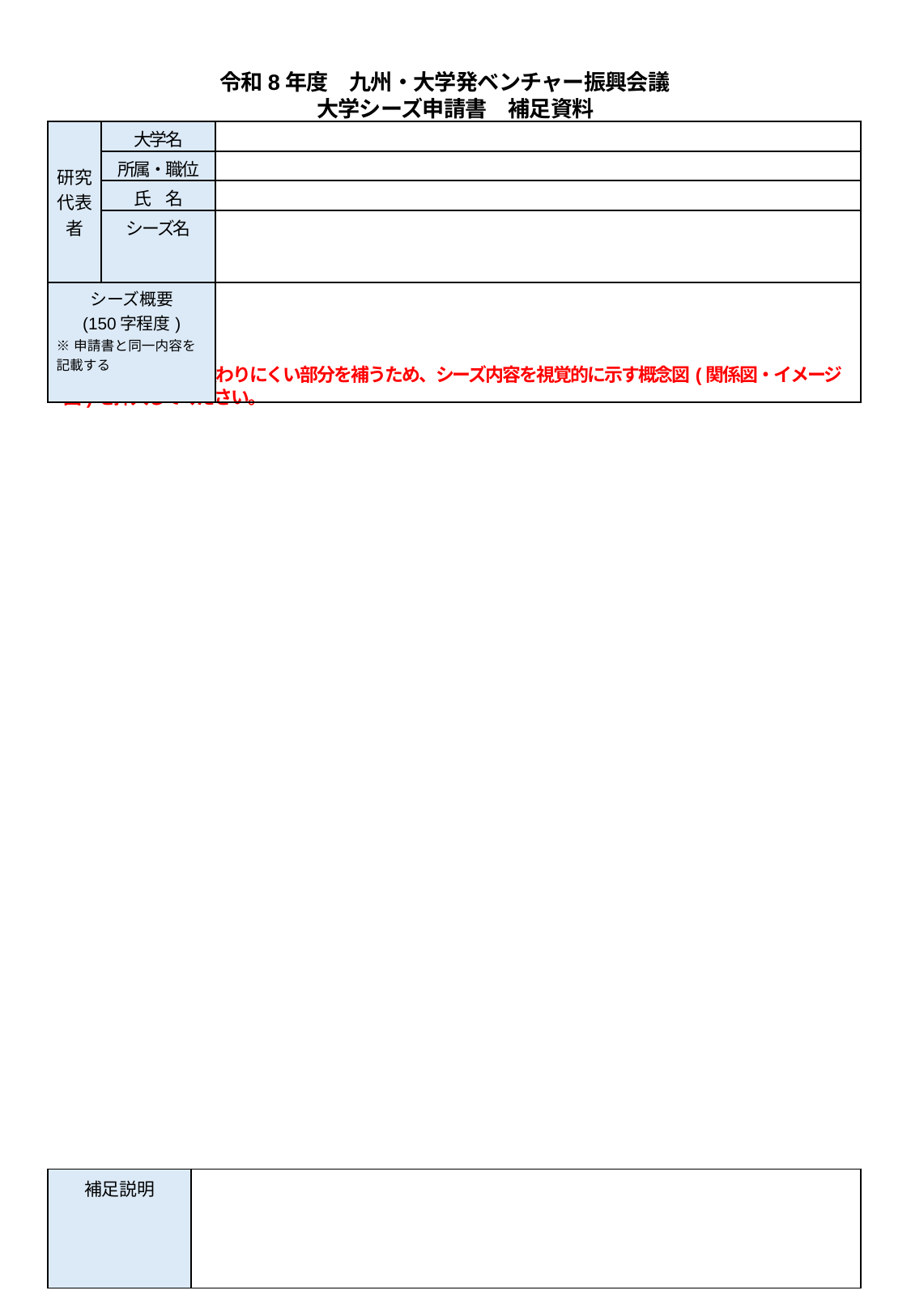

| 研究代表者 | 大学名 |  |
| --- | --- | --- |
|  | 所属・職位 |  |
|  | 氏　名 |  |
|  | シーズ名 |  |
| シーズ概要 (150字程度) ※申請書と同一内容を記載する |  |  |
| 補足説明 |  |
| --- | --- |